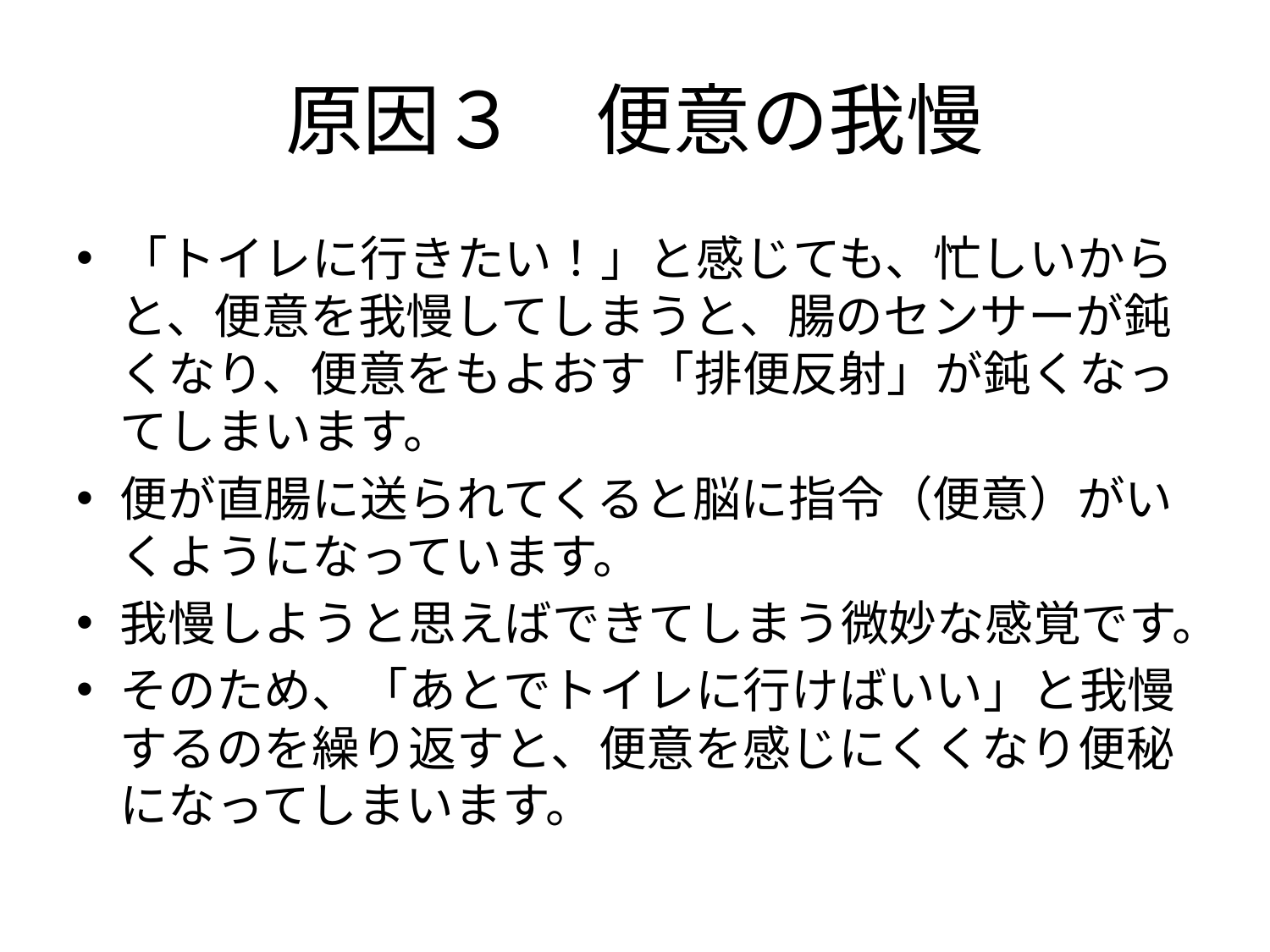

# 原因３　便意の我慢
「トイレに行きたい！」と感じても、忙しいからと、便意を我慢してしまうと、腸のセンサーが鈍くなり、便意をもよおす「排便反射」が鈍くなってしまいます。
便が直腸に送られてくると脳に指令（便意）がいくようになっています。
我慢しようと思えばできてしまう微妙な感覚です。
そのため、「あとでトイレに行けばいい」と我慢するのを繰り返すと、便意を感じにくくなり便秘になってしまいます。